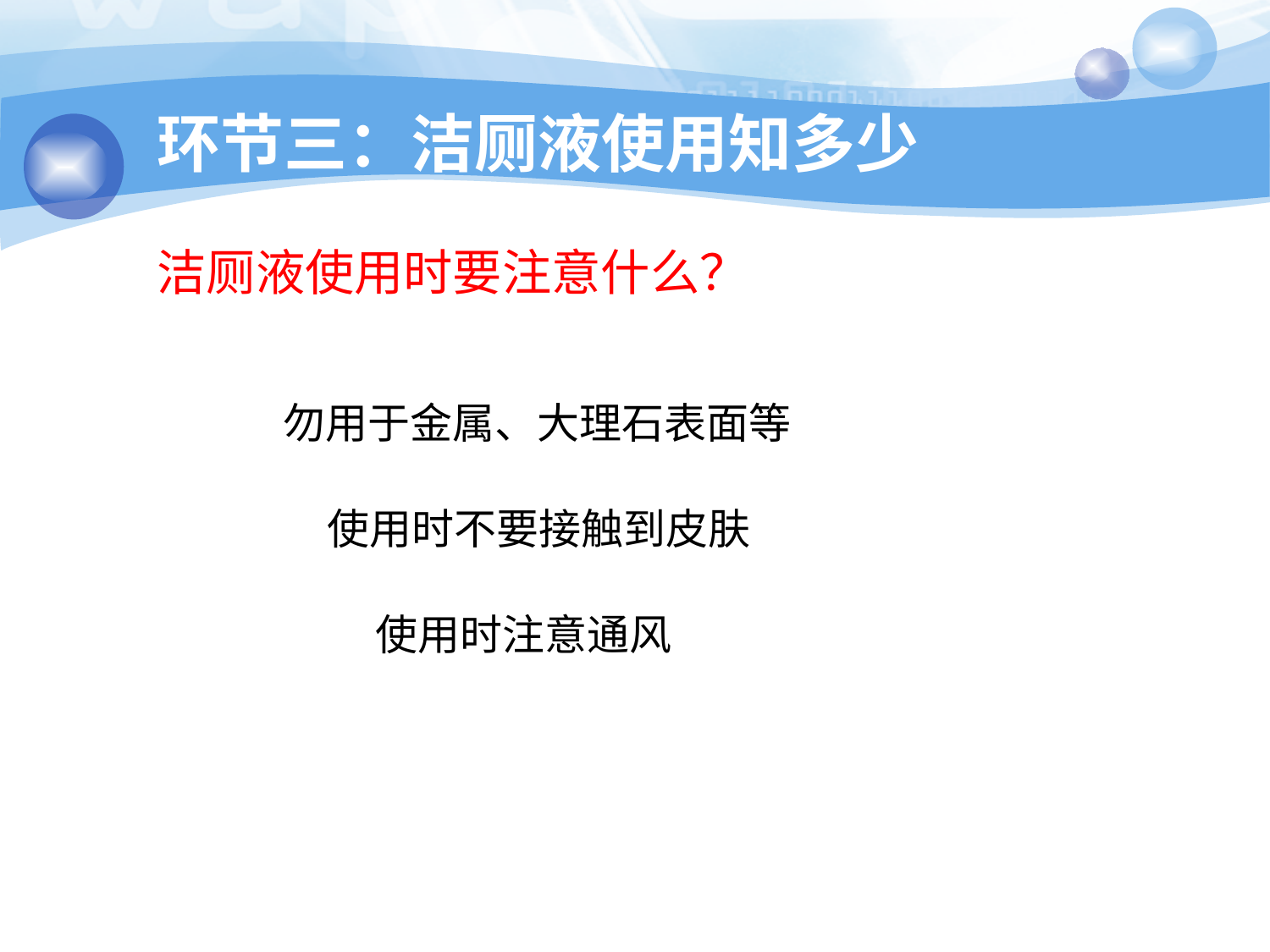

环节三：洁厕液使用知多少
洁厕液使用时要注意什么？
勿用于金属、大理石表面等
使用时不要接触到皮肤
使用时注意通风